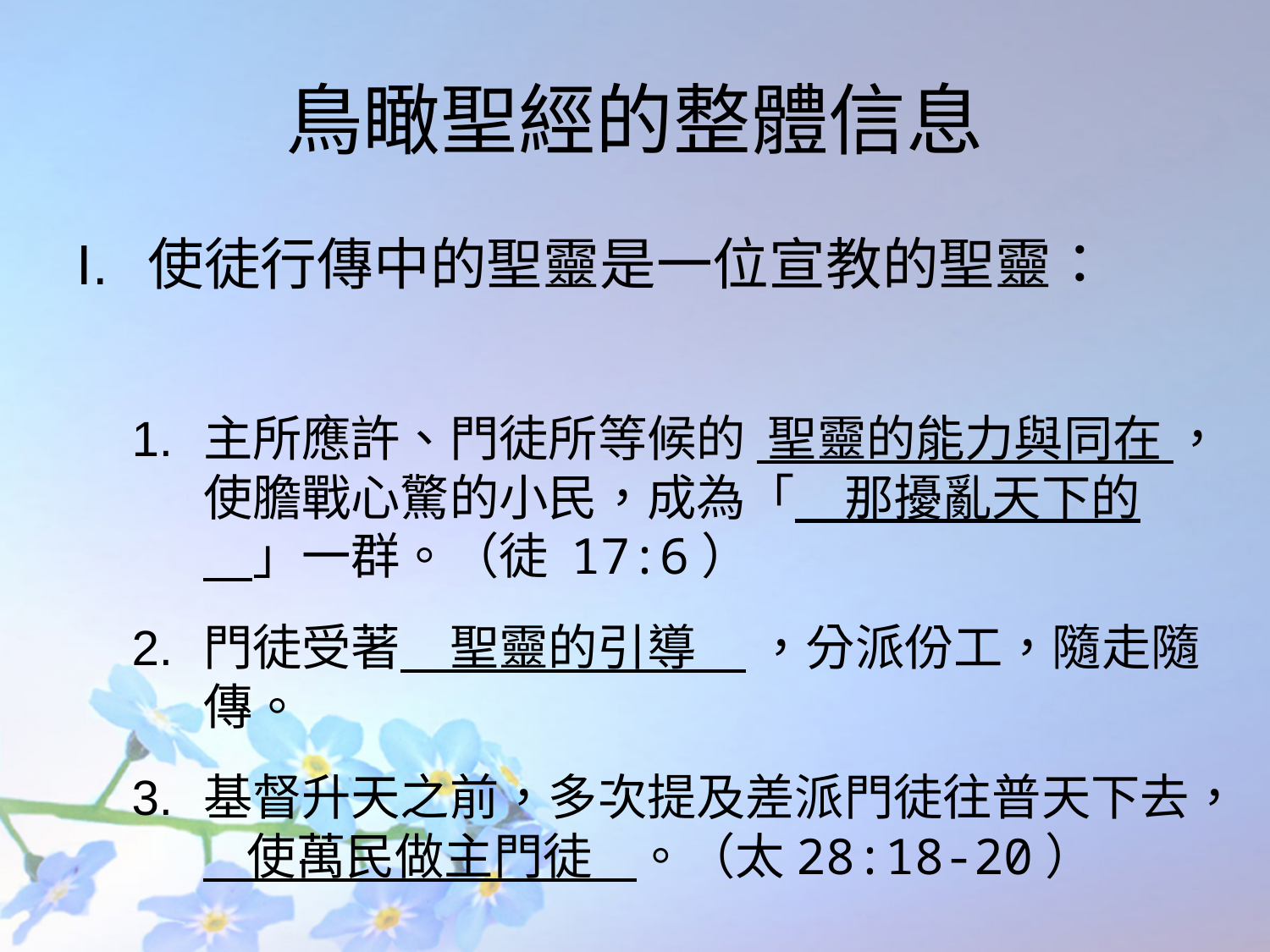

# 鳥瞰聖經的整體信息
使徒行傳中的聖靈是一位宣教的聖靈：

主所應許、門徒所等候的  聖靈的能力與同在 ，使膽戰心驚的小民，成為「　那擾亂天下的　」一群。（徒 17:6）
門徒受著　聖靈的引導　 ，分派份工，隨走隨傳。
基督升天之前，多次提及差派門徒往普天下去，    使萬民做主門徒    。（太28:18-20）